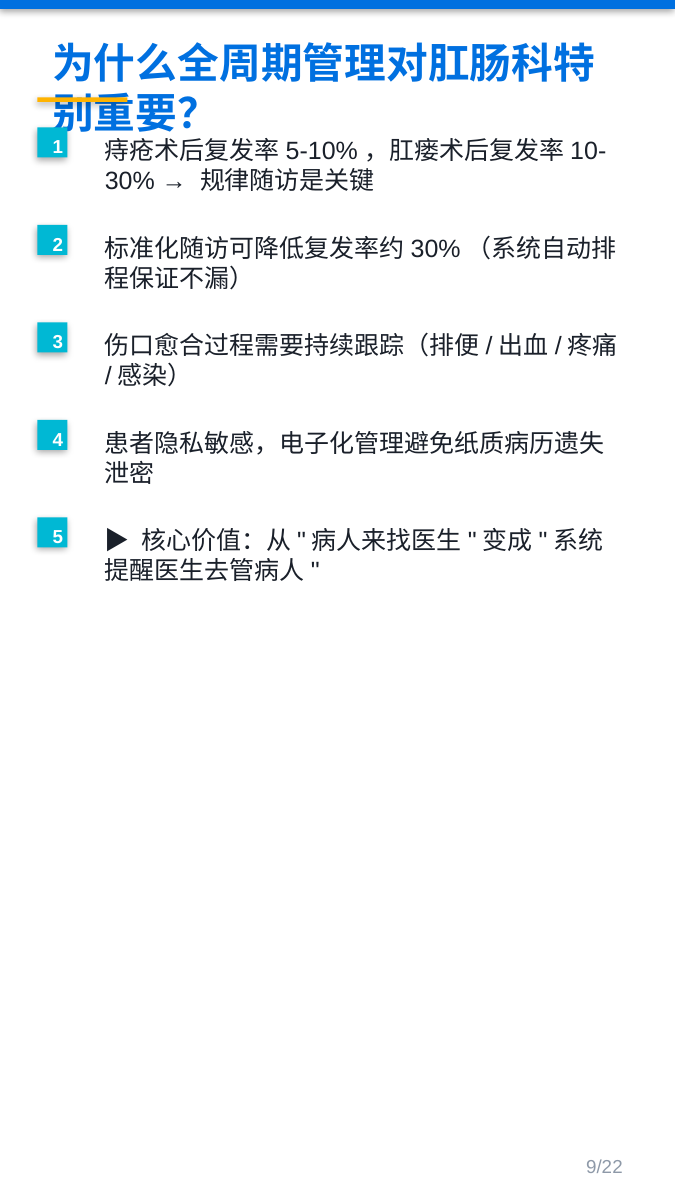

为什么全周期管理对肛肠科特别重要？

1
痔疮术后复发率5-10%，肛瘘术后复发率10-30% → 规律随访是关键

2
标准化随访可降低复发率约30%（系统自动排程保证不漏）

3
伤口愈合过程需要持续跟踪（排便/出血/疼痛/感染）

4
患者隐私敏感，电子化管理避免纸质病历遗失泄密

5
▶ 核心价值：从"病人来找医生"变成"系统提醒医生去管病人"
9/22